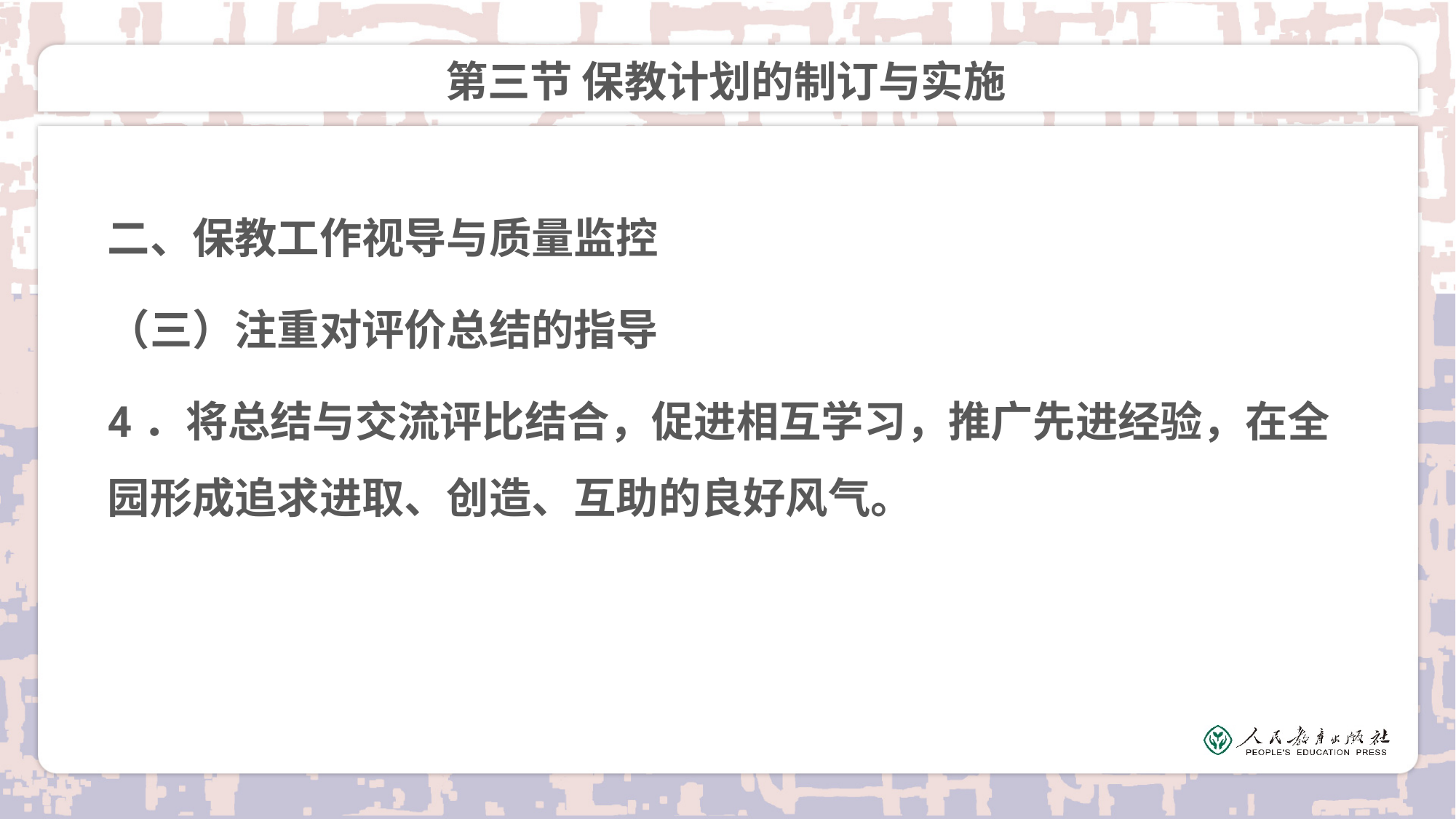

# 第三节 保教计划的制订与实施
二、保教工作视导与质量监控
（三）注重对评价总结的指导
4．将总结与交流评比结合，促进相互学习，推广先进经验，在全园形成追求进取、创造、互助的良好风气。